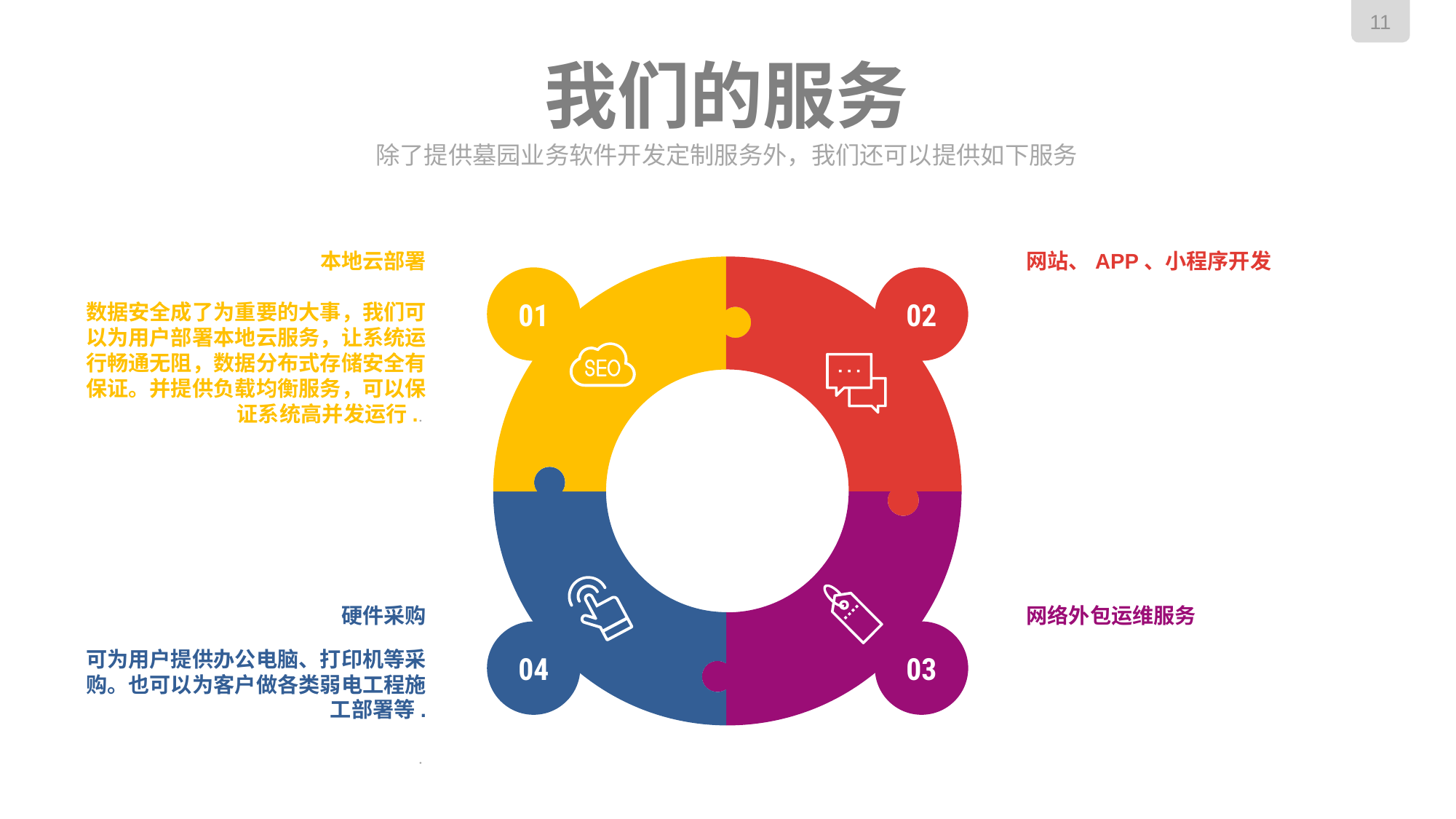

# 我们的服务
除了提供墓园业务软件开发定制服务外，我们还可以提供如下服务
本地云部署
数据安全成了为重要的大事，我们可以为用户部署本地云服务，让系统运行畅通无阻，数据分布式存储安全有保证。并提供负载均衡服务，可以保证系统高并发运行..
网站、APP、小程序开发

01
02

硬件采购
可为用户提供办公电脑、打印机等采购。也可以为客户做各类弱电工程施工部署等.
.
网络外包运维服务
04
03